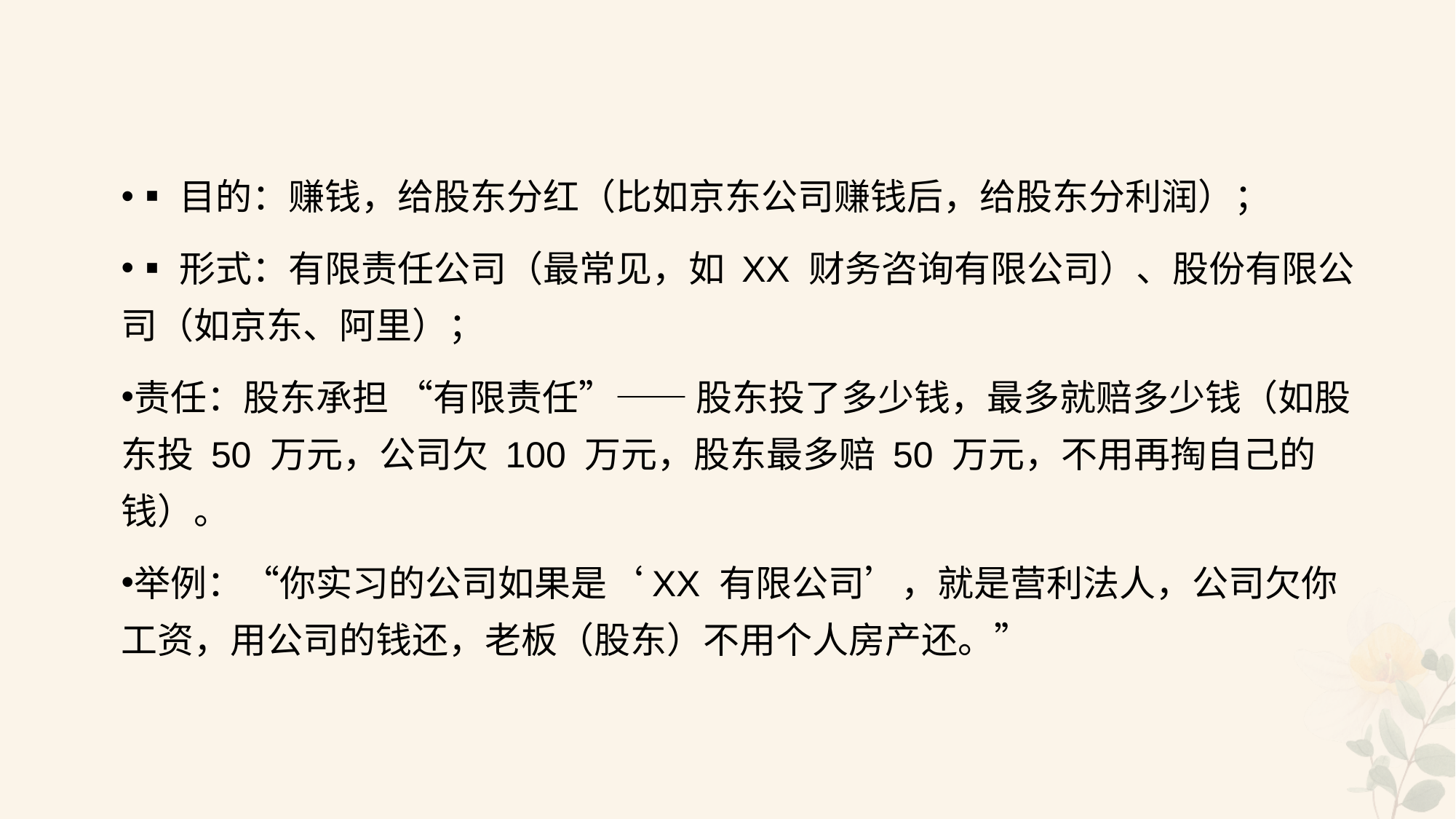

#
▪目的：赚钱，给股东分红（比如京东公司赚钱后，给股东分利润）；
▪形式：有限责任公司（最常见，如 XX 财务咨询有限公司）、股份有限公司（如京东、阿里）；
责任：股东承担 “有限责任”—— 股东投了多少钱，最多就赔多少钱（如股东投 50 万元，公司欠 100 万元，股东最多赔 50 万元，不用再掏自己的钱）。
举例：“你实习的公司如果是‘XX 有限公司’，就是营利法人，公司欠你工资，用公司的钱还，老板（股东）不用个人房产还。”